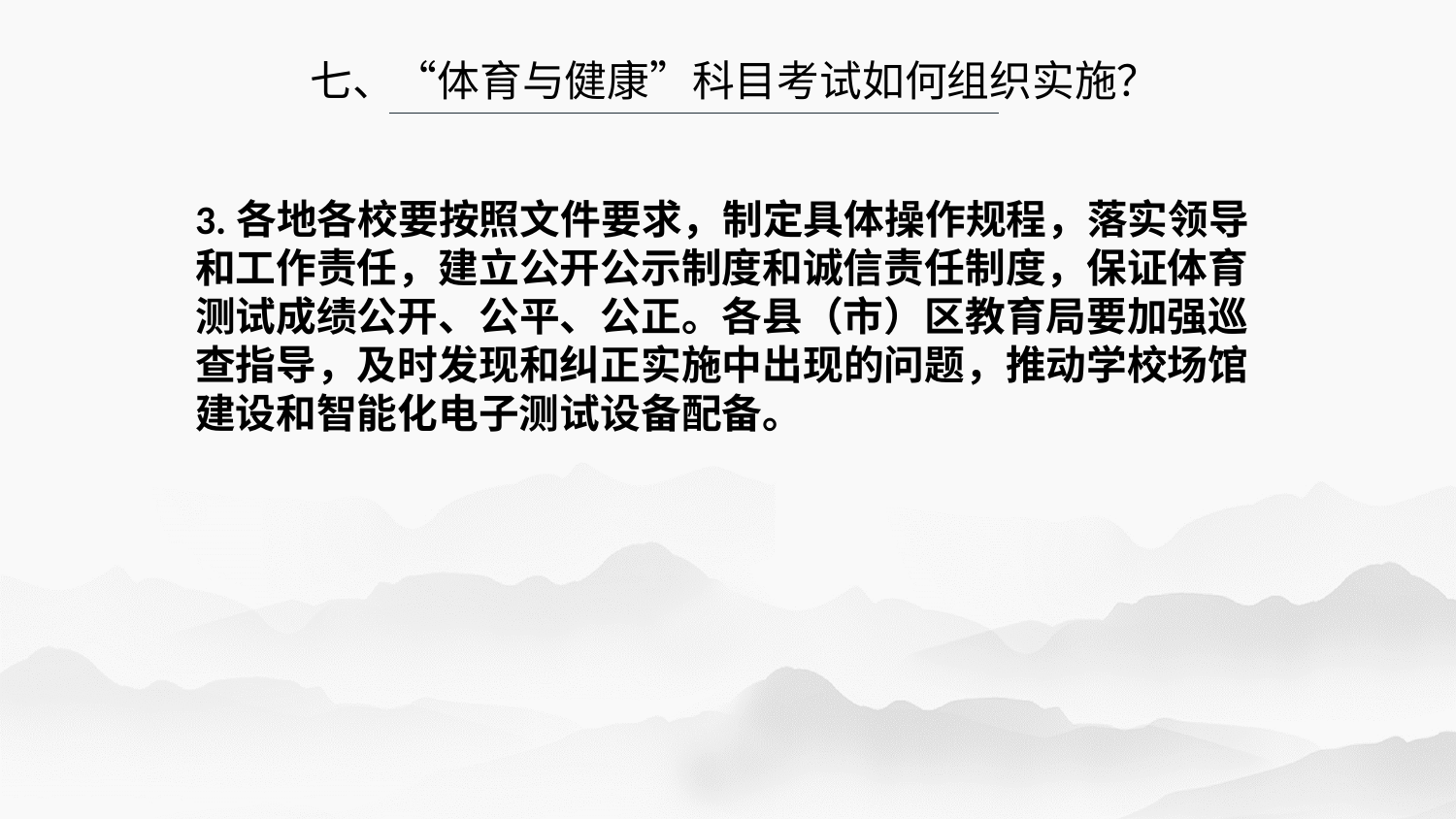

七、“体育与健康”科目考试如何组织实施？
3.各地各校要按照文件要求，制定具体操作规程，落实领导和工作责任，建立公开公示制度和诚信责任制度，保证体育测试成绩公开、公平、公正。各县（市）区教育局要加强巡查指导，及时发现和纠正实施中出现的问题，推动学校场馆建设和智能化电子测试设备配备。